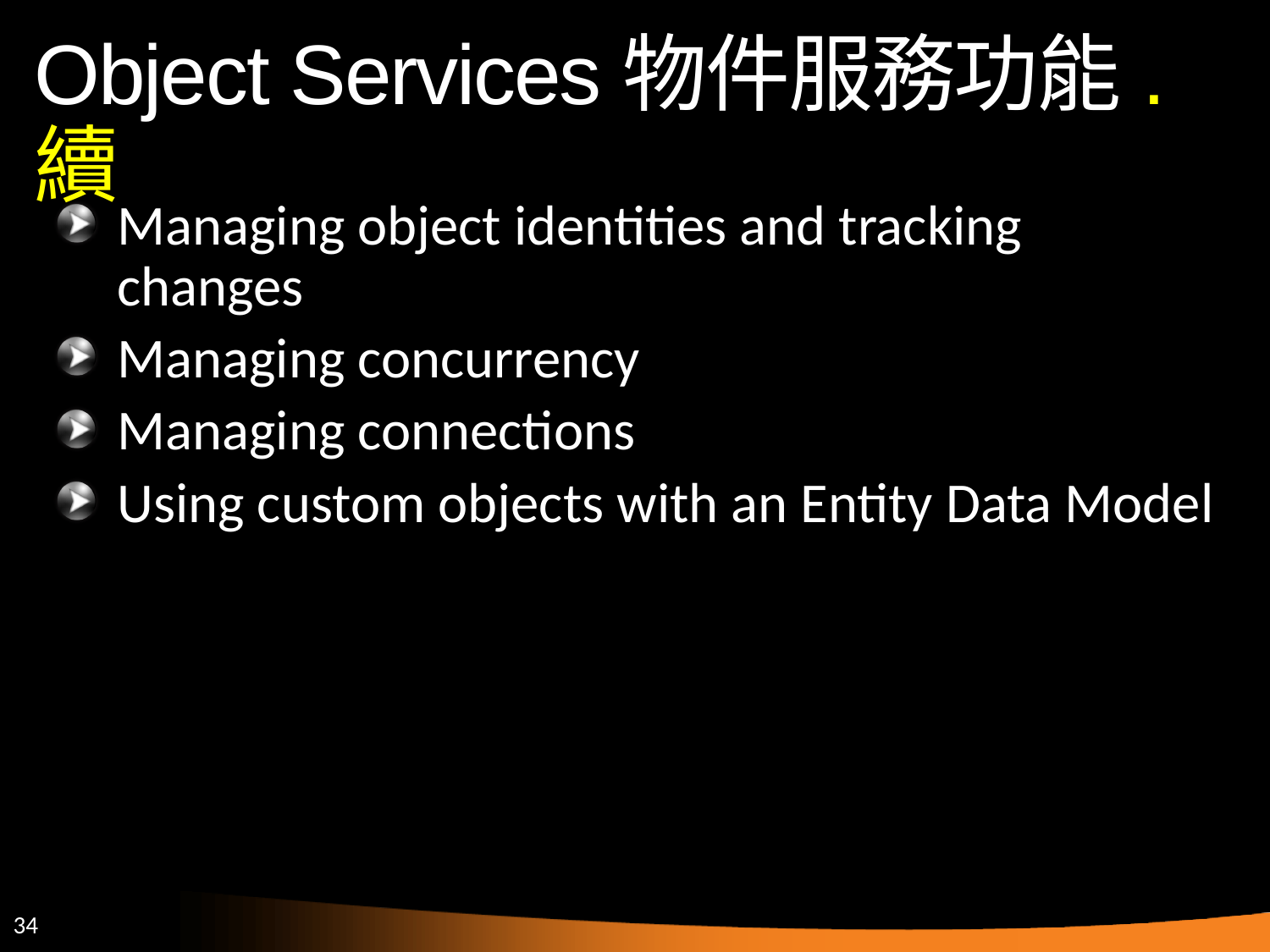

# Object Services物件服務功能.續
Managing object identities and tracking changes
Managing concurrency
Managing connections
Using custom objects with an Entity Data Model